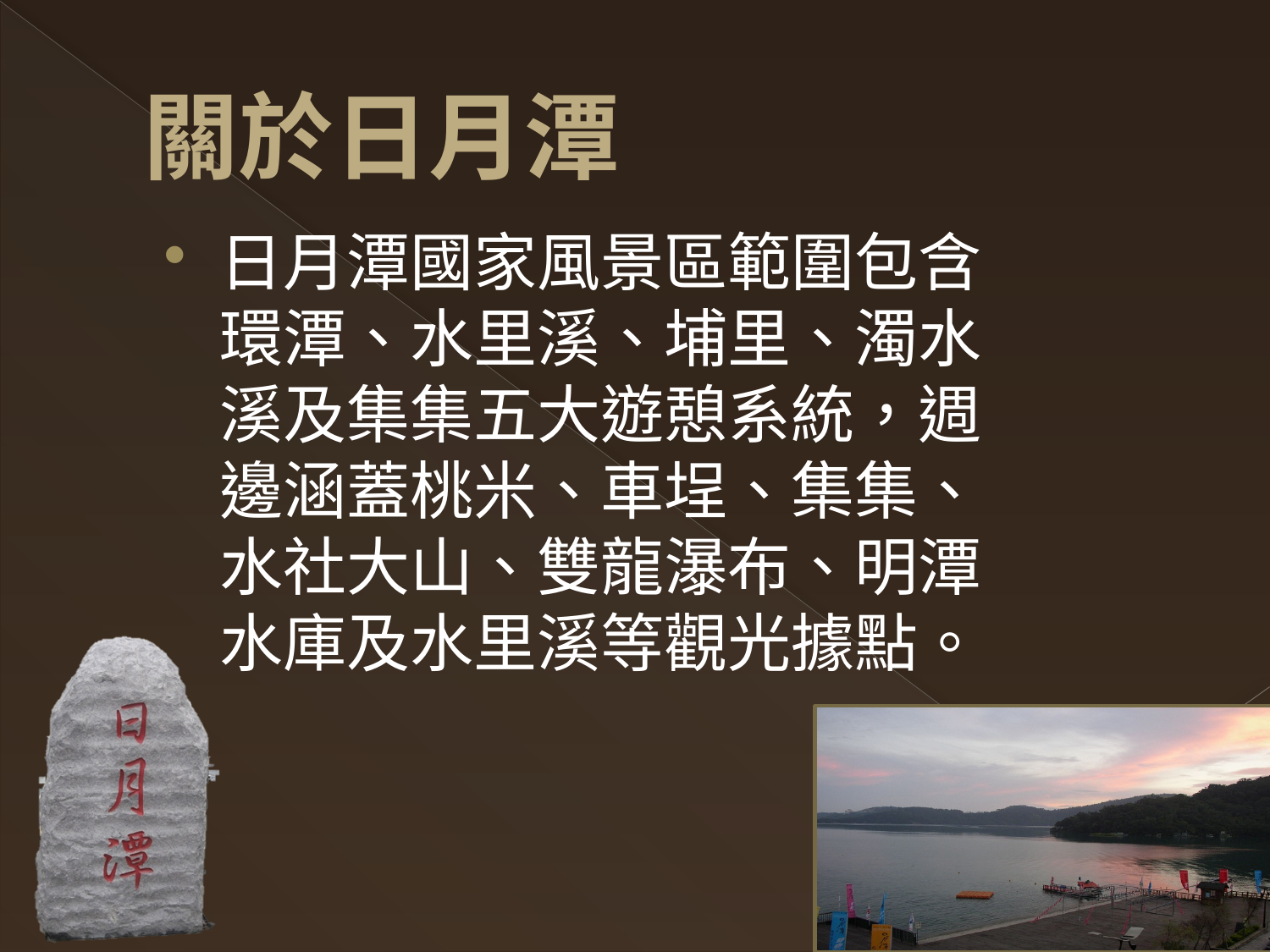

# 關於日月潭
日月潭國家風景區範圍包含環潭、水里溪、埔里、濁水溪及集集五大遊憩系統，週邊涵蓋桃米、車埕、集集、水社大山、雙龍瀑布、明潭水庫及水里溪等觀光據點。